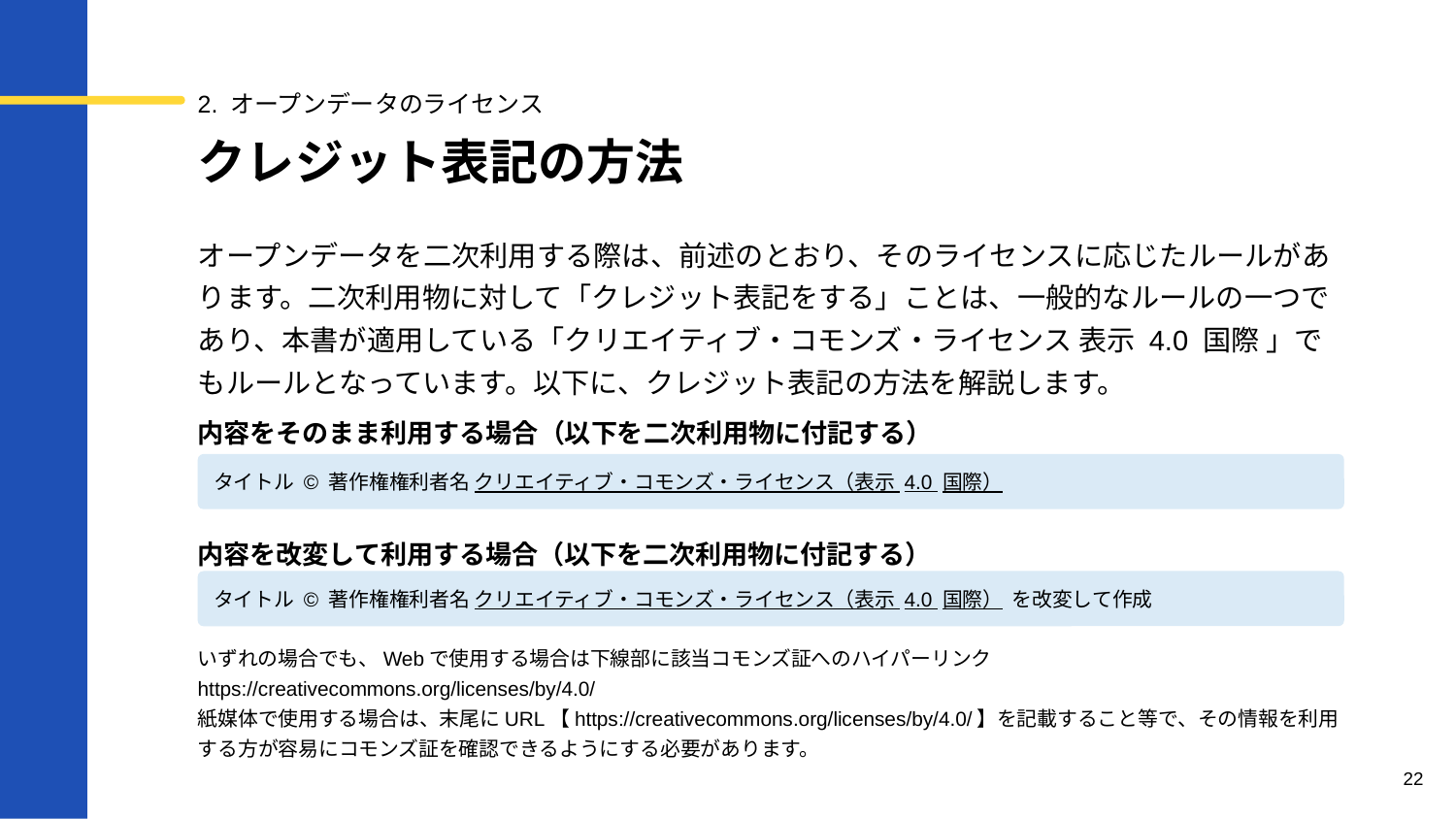

2. オープンデータのライセンス
# クレジット表記の方法
オープンデータを二次利用する際は、前述のとおり、そのライセンスに応じたルールがあります。二次利用物に対して「クレジット表記をする」ことは、一般的なルールの一つであり、本書が適用している「クリエイティブ・コモンズ・ライセンス 表示 4.0 国際 」でもルールとなっています。以下に、クレジット表記の方法を解説します。
内容をそのまま利用する場合（以下を二次利用物に付記する）
タイトル © 著作権権利者名 クリエイティブ・コモンズ・ライセンス（表示 4.0 国際）
内容を改変して利用する場合（以下を二次利用物に付記する）
タイトル © 著作権権利者名 クリエイティブ・コモンズ・ライセンス（表示 4.0 国際）  を改変して作成
いずれの場合でも、Webで使用する場合は下線部に該当コモンズ証へのハイパーリンク https://creativecommons.org/licenses/by/4.0/
紙媒体で使用する場合は、末尾にURL【https://creativecommons.org/licenses/by/4.0/】を記載すること等で、その情報を利用する方が容易にコモンズ証を確認できるようにする必要があります。
22